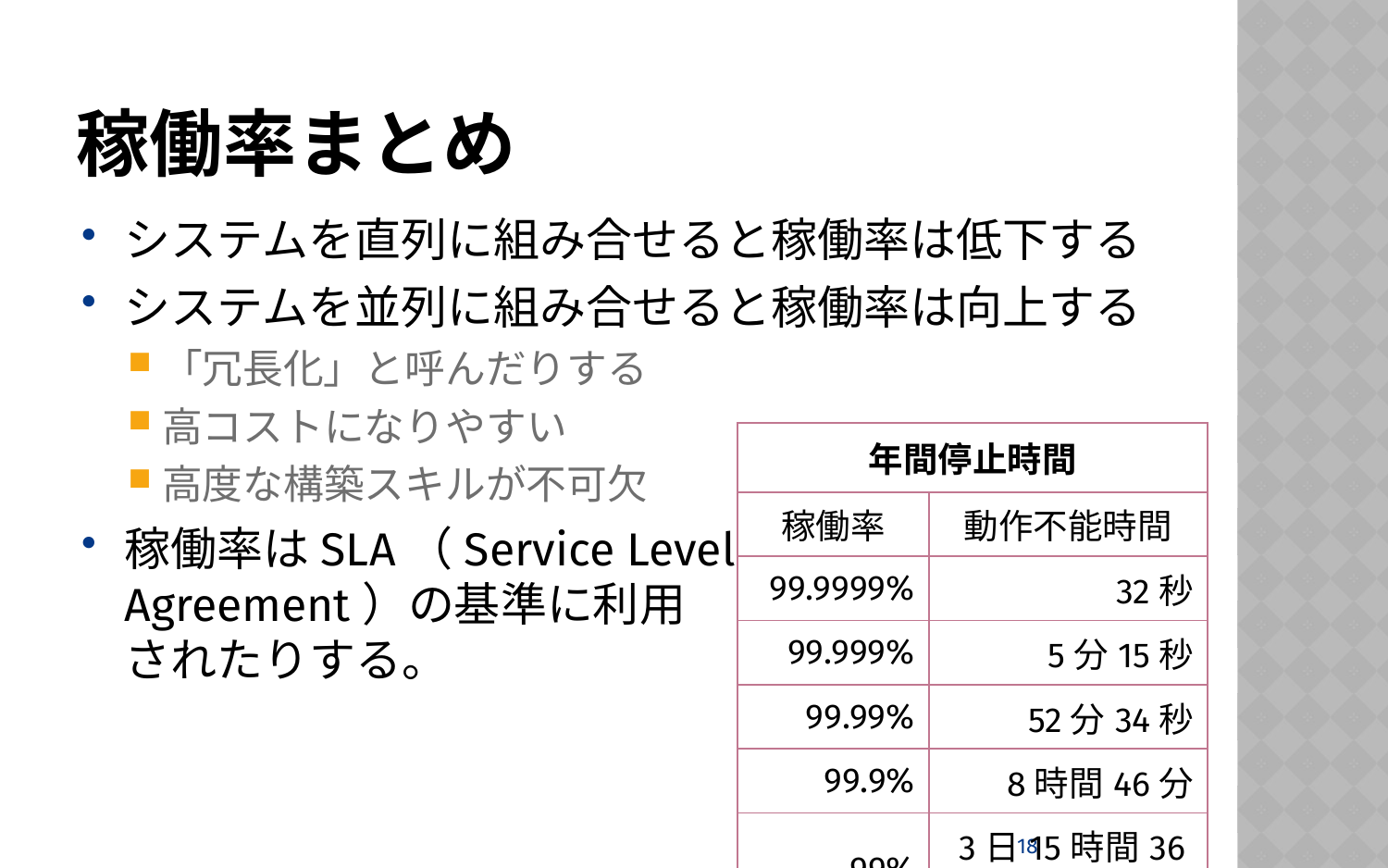

# 稼働率まとめ
システムを直列に組み合せると稼働率は低下する
システムを並列に組み合せると稼働率は向上する
「冗長化」と呼んだりする
高コストになりやすい
高度な構築スキルが不可欠
稼働率はSLA（Service Level
Agreement）の基準に利用
されたりする。

| 年間停止時間 |  |
| --- | --- |
| 稼働率 | 動作不能時間 |
| 99.9999% | 32秒 |
| 99.999% | 5分15秒 |
| 99.99% | 52分34秒 |
| 99.9% | 8時間46分 |
| 99% | 3日15時間36分 |
18